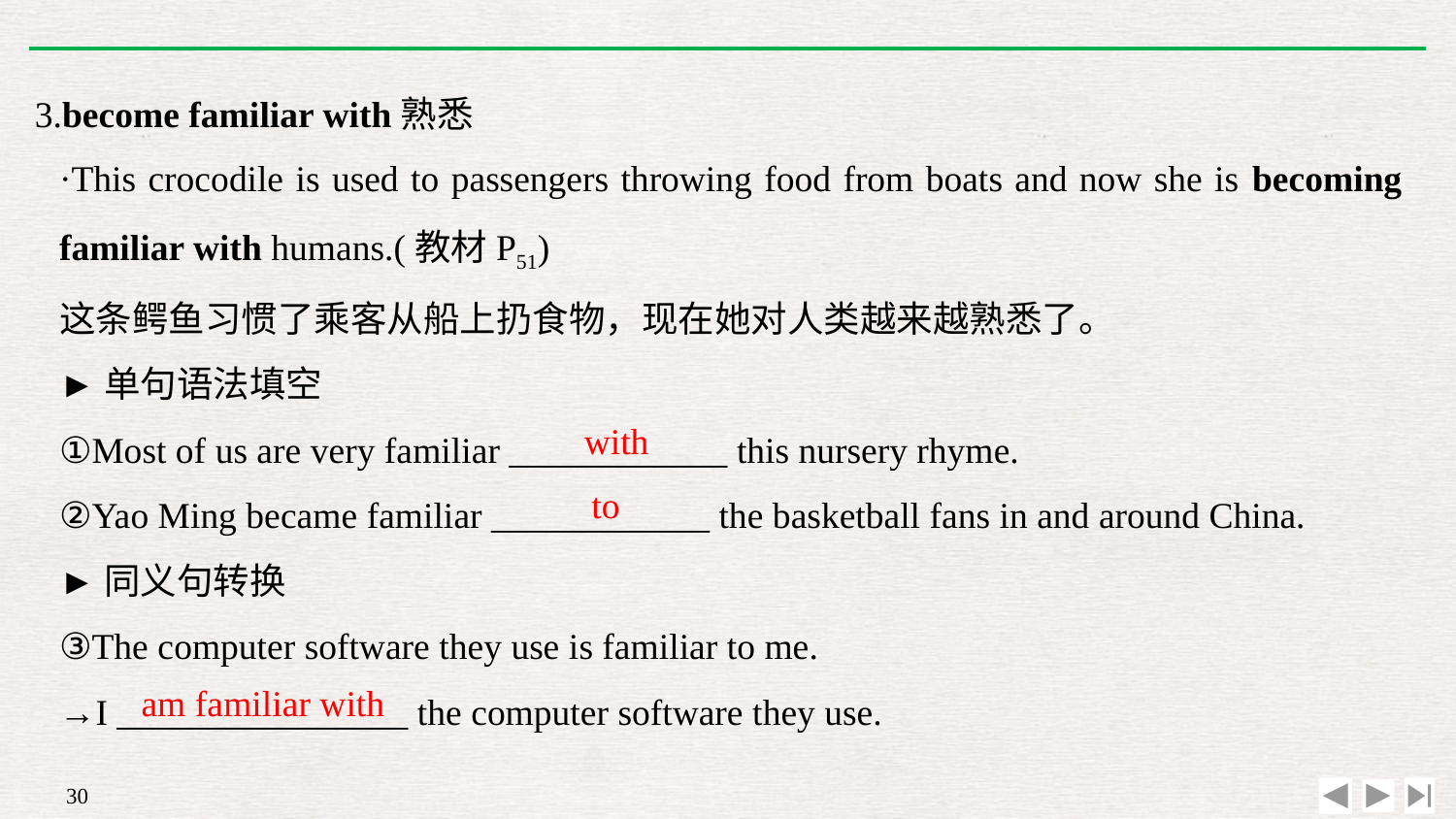

3.become familiar with熟悉
·This crocodile is used to passengers throwing food from boats and now she is becoming familiar with humans.(教材P51)
这条鳄鱼习惯了乘客从船上扔食物，现在她对人类越来越熟悉了。
►单句语法填空
①Most of us are very familiar ____________ this nursery rhyme.
②Yao Ming became familiar ____________ the basketball fans in and around China.
►同义句转换
③The computer software they use is familiar to me.
→I ________________ the computer software they use.
with
to
am familiar with